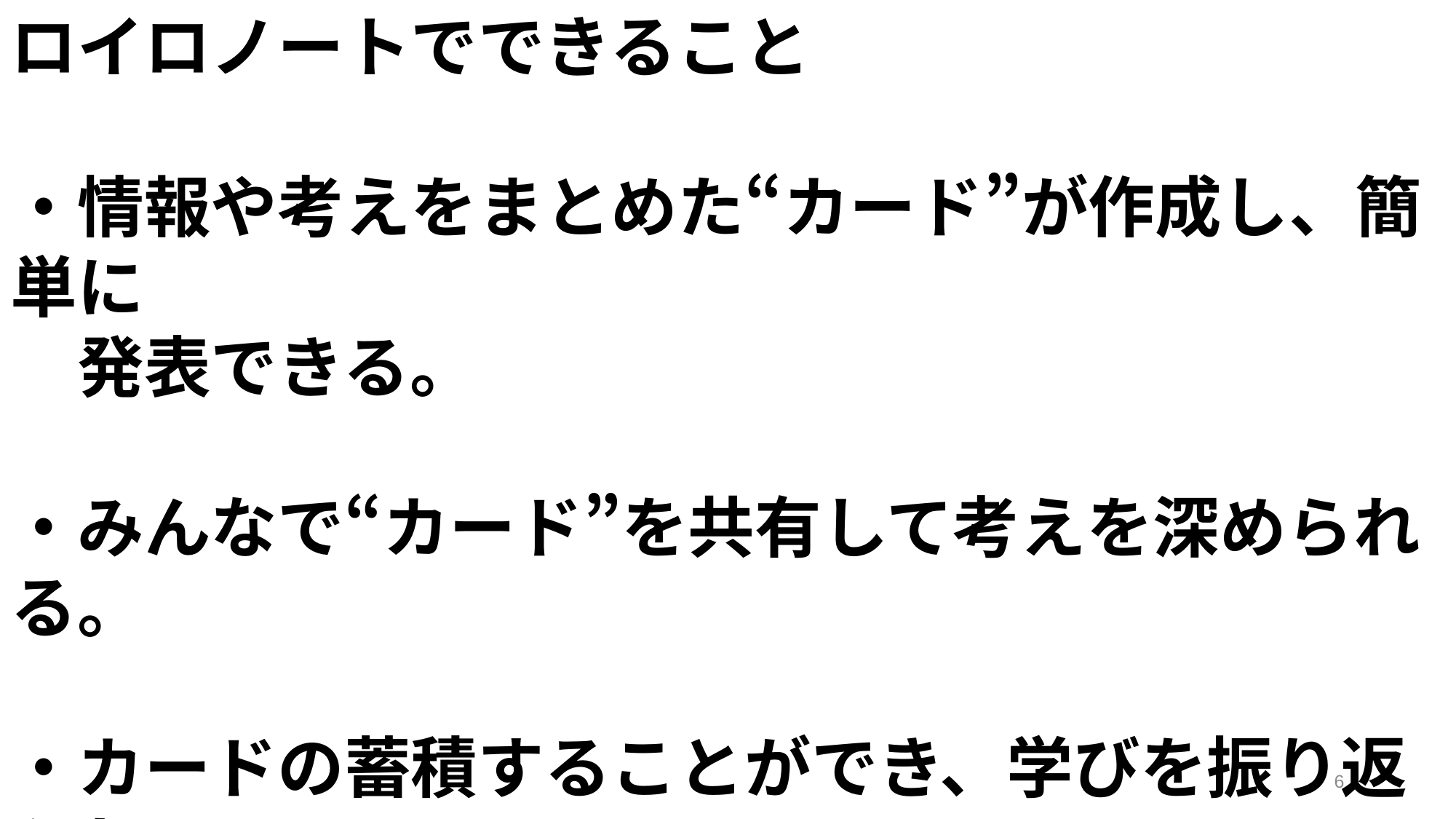

ロイロノートでできること

・情報や考えをまとめた“カード”が作成し、簡単に
　発表できる。

・みんなで“カード”を共有して考えを深められる。

・カードの蓄積することができ、学びを振り返られる。

・シンキングツールを使い、多角的な思考を促す。
6